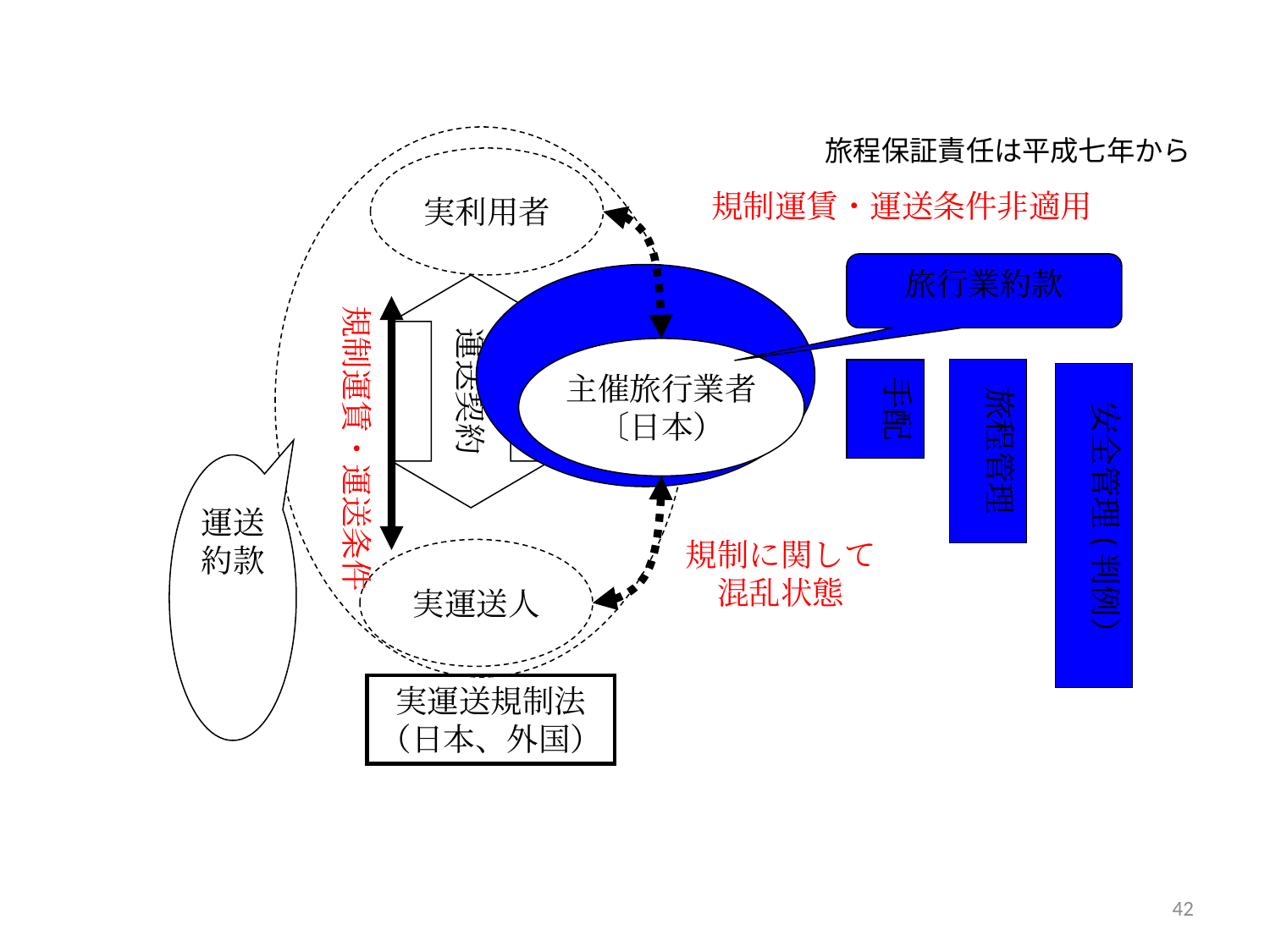

旅程保証責任は平成七年から
実利用者
規制運賃・運送条件非適用
規制運賃・運送条件
旅行業約款

運送契約

主催旅行業者
〔日本）
手配
旅程管理
安全管理(判例）
運送約款
規制に関して
混乱状態
実運送人
実運送規制法
（日本、外国）
42